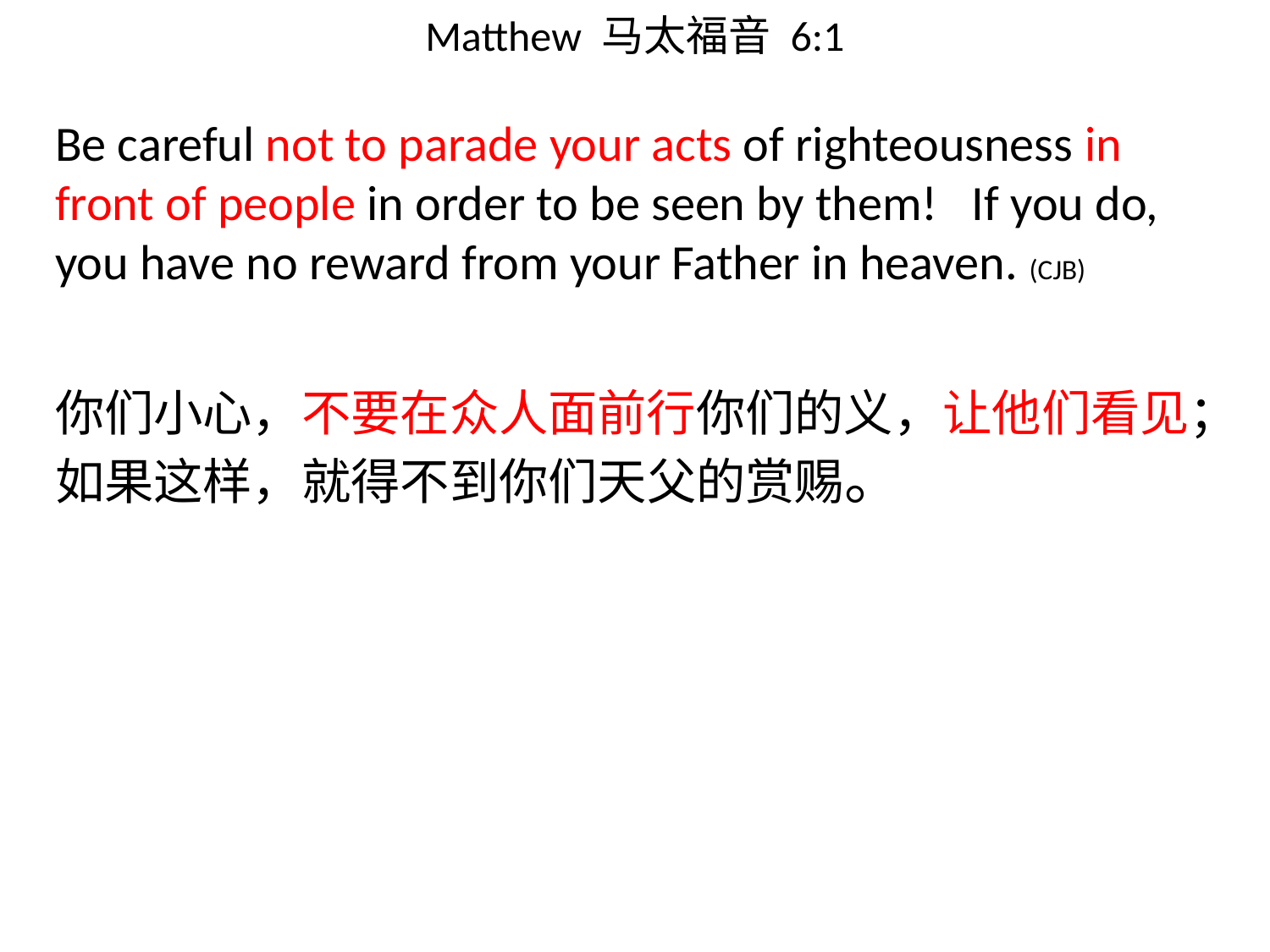

# Matthew 马太福音 6:1
Be careful not to parade your acts of righteousness in front of people in order to be seen by them!   If you do, you have no reward from your Father in heaven. (CJB)

你们小心，不要在众人面前行你们的义，让他们看见；如果这样，就得不到你们天父的赏赐。